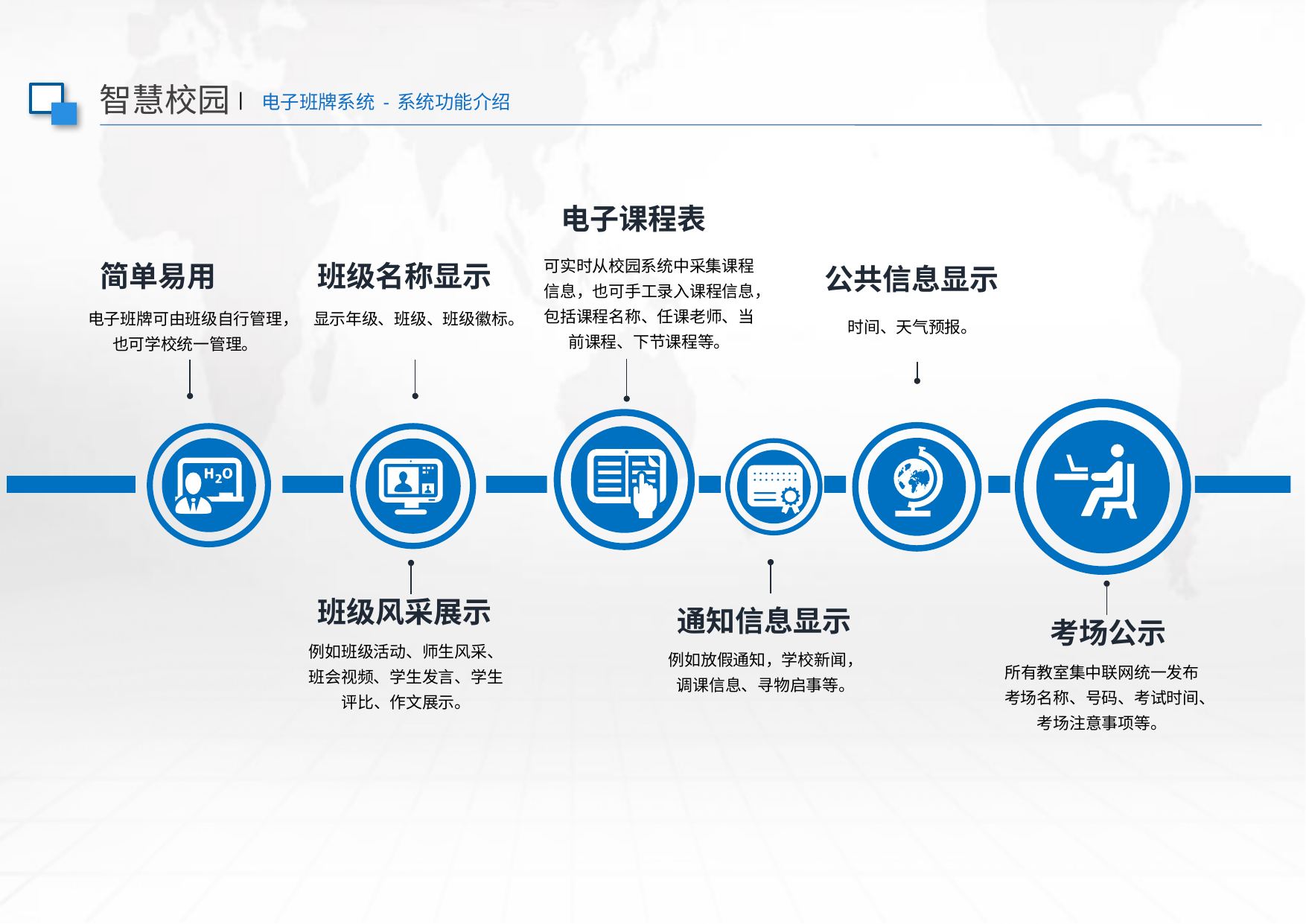

智慧校园|  电子班牌系统-系统功能介绍

电子课程表
可实时从校园系统中采集课程信息，也可手工录入课程信息，包括课程名称、任课老师、当前课程、下节课程等。
简单易用
电子班牌可由班级自行管理，也可学校统一管理。

班级名称显示
显示年级、班级、班级徽标。
公共信息显示
时间、天气预报。

通知信息显示
例如放假通知，学校新闻，调课信息、寻物启事等。
班级风采展示
例如班级活动、师生风采、班会视频、学生发言、学生评比、作文展示。
考场公示
所有教室集中联网统一发布考场名称、号码、考试时间、考场注意事项等。